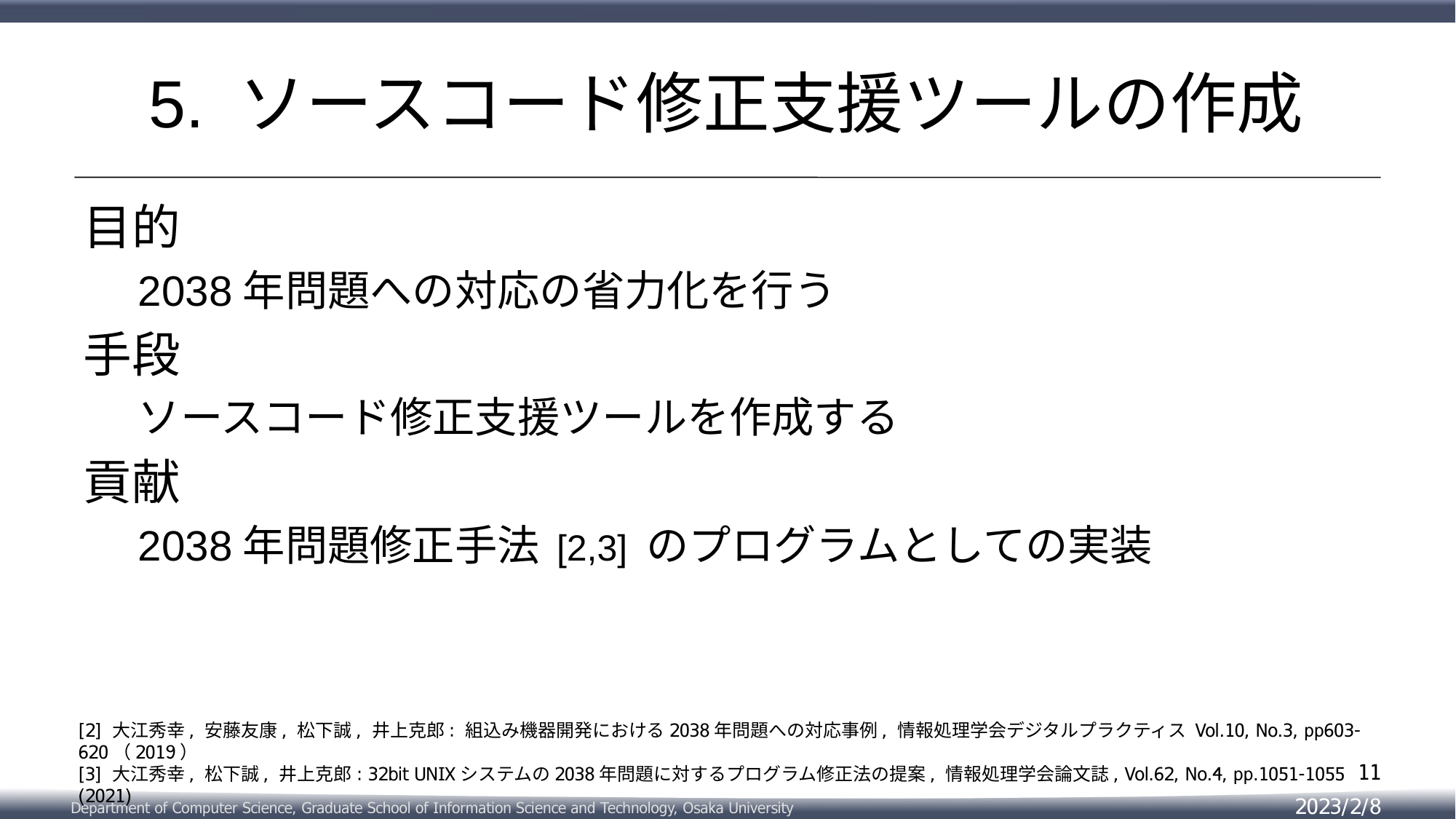

# 5. ソースコード修正支援ツールの作成
目的
2038年問題への対応の省力化を行う
手段
ソースコード修正支援ツールを作成する
貢献
2038年問題修正手法 [2,3] のプログラムとしての実装
[2] 大江秀幸, 安藤友康, 松下誠, 井上克郎: 組込み機器開発における2038年問題への対応事例, 情報処理学会デジタルプラクティス Vol.10, No.3, pp603-620（2019）
[3] 大江秀幸, 松下誠, 井上克郎: 32bit UNIXシステムの2038年問題に対するプログラム修正法の提案, 情報処理学会論文誌, Vol.62, No.4, pp.1051-1055 (2021)
11
2023/2/8